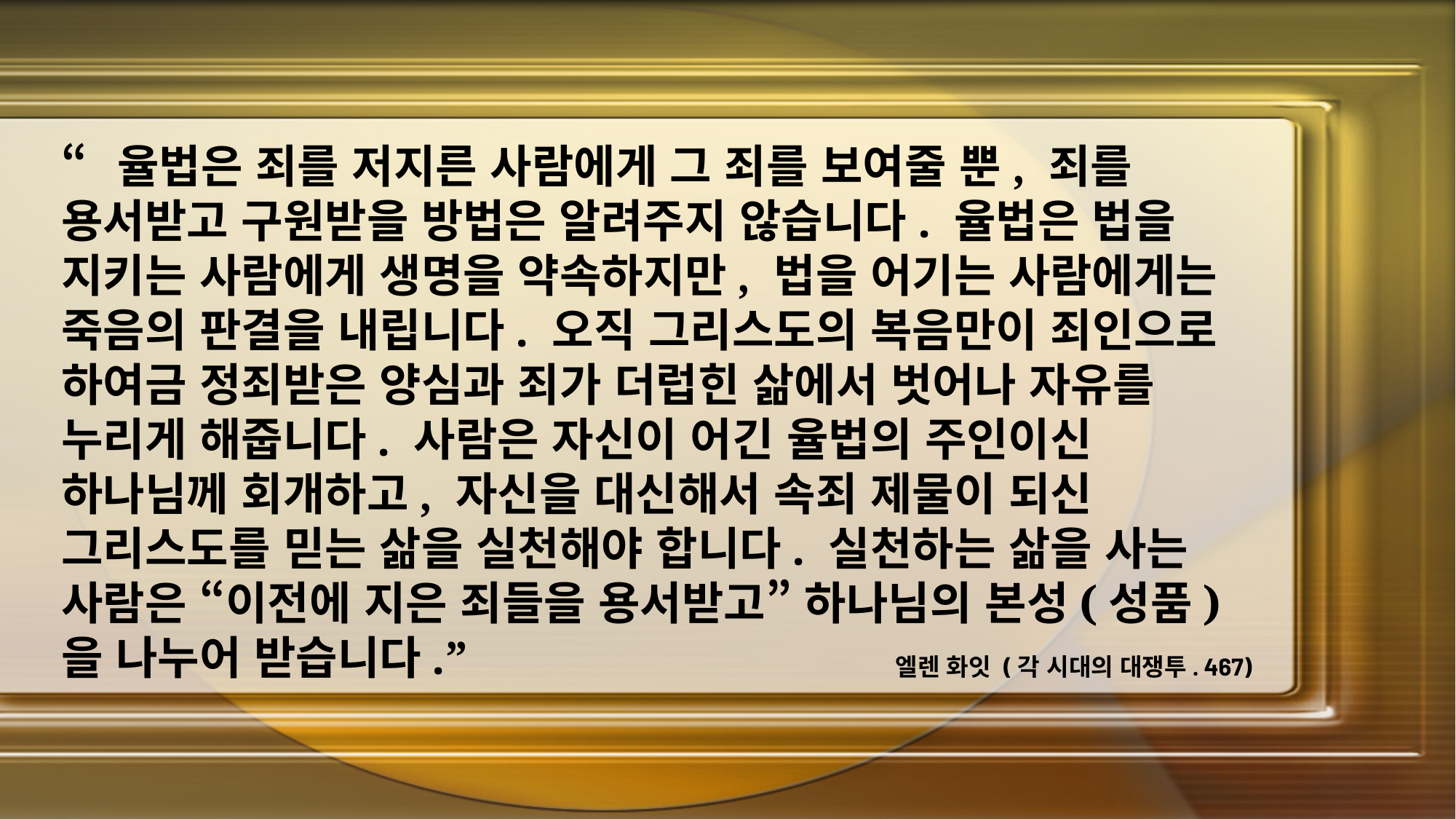

“율법은 죄를 저지른 사람에게 그 죄를 보여줄 뿐, 죄를 용서받고 구원받을 방법은 알려주지 않습니다. 율법은 법을 지키는 사람에게 생명을 약속하지만, 법을 어기는 사람에게는 죽음의 판결을 내립니다. 오직 그리스도의 복음만이 죄인으로 하여금 정죄받은 양심과 죄가 더럽힌 삶에서 벗어나 자유를 누리게 해줍니다. 사람은 자신이 어긴 율법의 주인이신 하나님께 회개하고, 자신을 대신해서 속죄 제물이 되신 그리스도를 믿는 삶을 실천해야 합니다. 실천하는 삶을 사는 사람은 “이전에 지은 죄들을 용서받고” 하나님의 본성(성품)을 나누어 받습니다.”
엘렌 화잇 (각 시대의 대쟁투. 467)